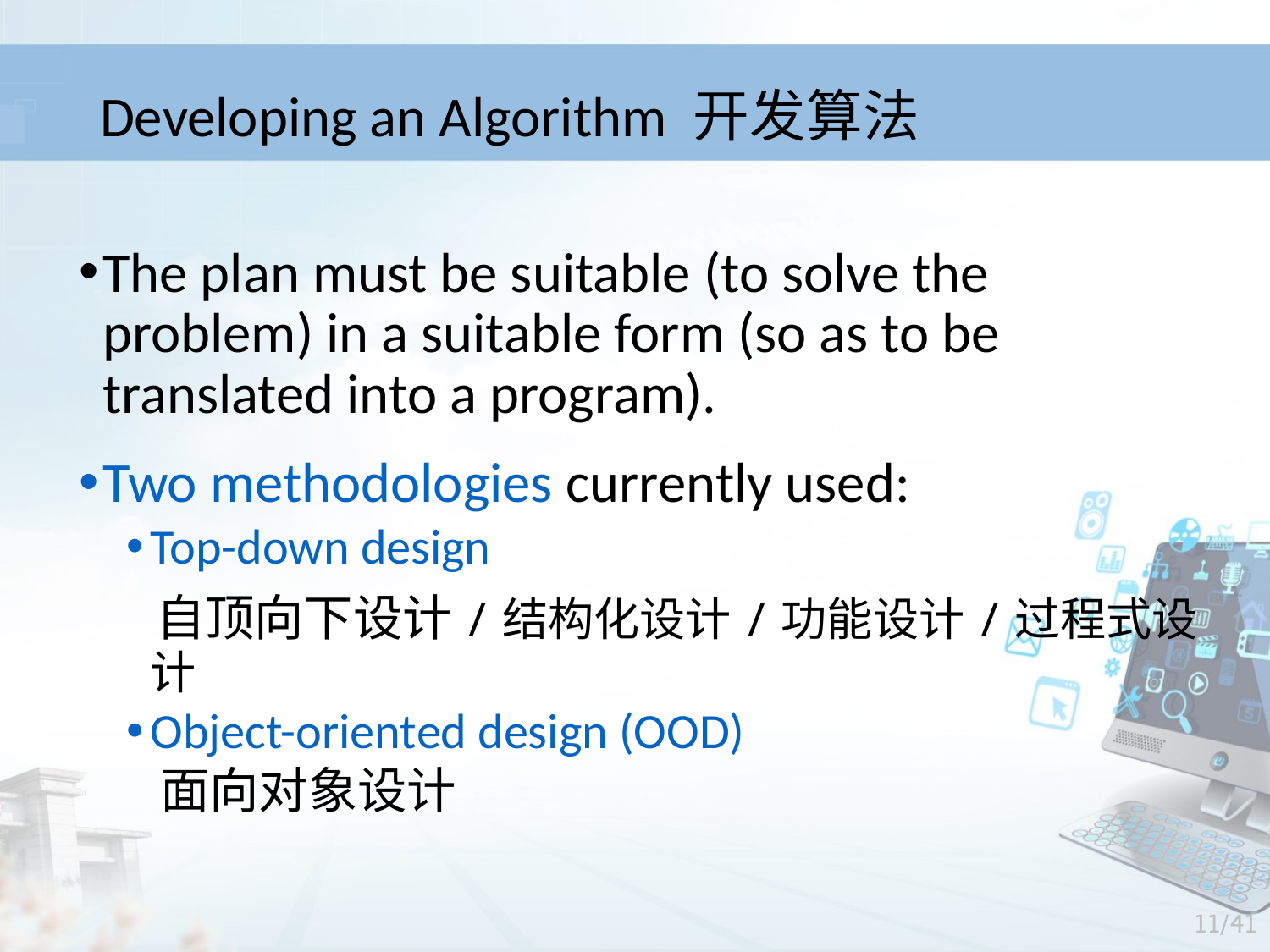

# Developing an Algorithm 开发算法
The plan must be suitable (to solve the problem) in a suitable form (so as to be translated into a program).
Two methodologies currently used:
Top-down design
 自顶向下设计/结构化设计/功能设计/过程式设计
Object-oriented design (OOD)
  面向对象设计
11/41